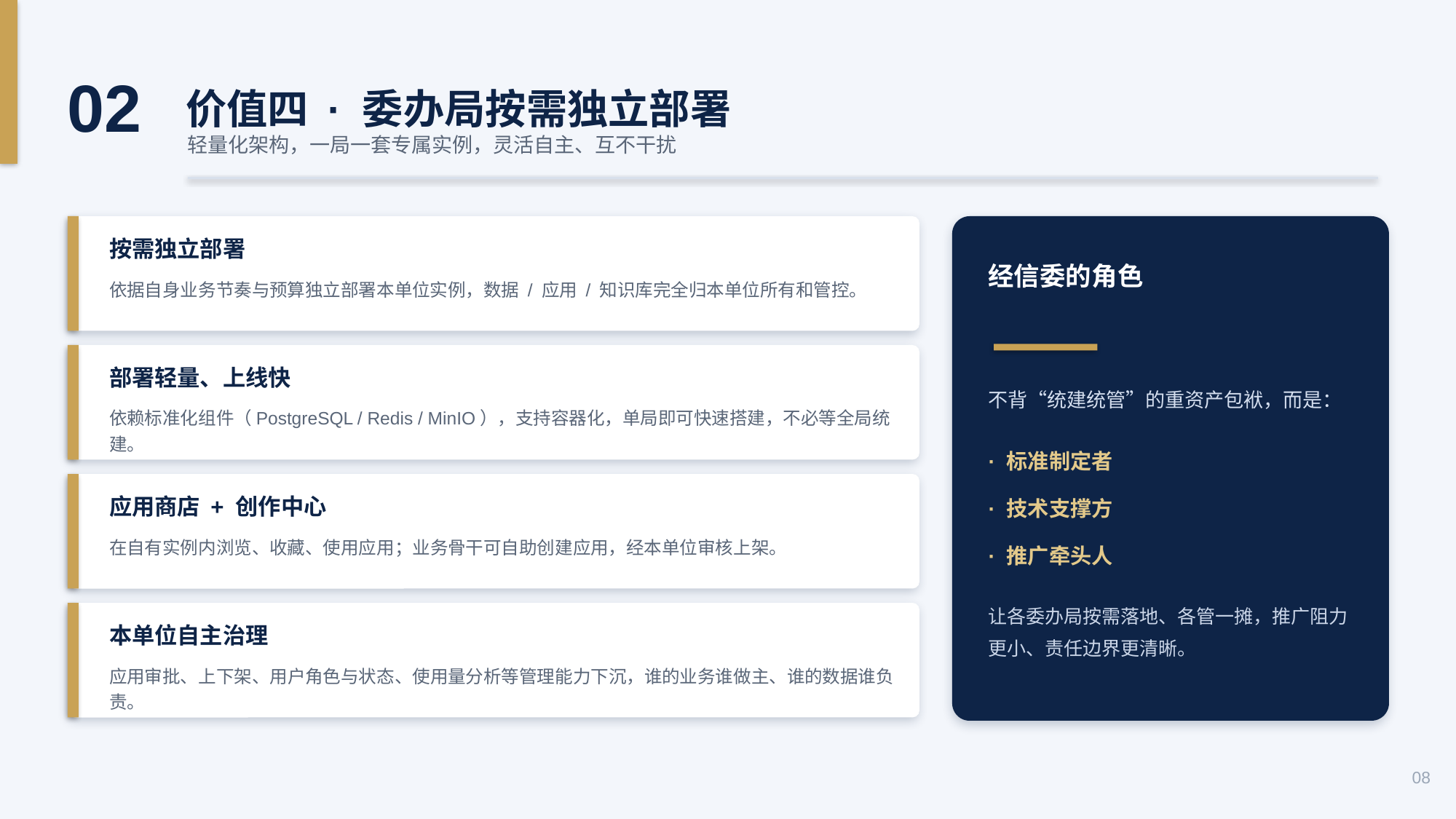

02
价值四 · 委办局按需独立部署
轻量化架构，一局一套专属实例，灵活自主、互不干扰

按需独立部署
依据自身业务节奏与预算独立部署本单位实例，数据 / 应用 / 知识库完全归本单位所有和管控。
经信委的角色

部署轻量、上线快
依赖标准化组件（PostgreSQL / Redis / MinIO），支持容器化，单局即可快速搭建，不必等全局统建。
不背“统建统管”的重资产包袱，而是：
· 标准制定者
· 技术支撑方
· 推广牵头人
让各委办局按需落地、各管一摊，推广阻力更小、责任边界更清晰。

应用商店 + 创作中心
在自有实例内浏览、收藏、使用应用；业务骨干可自助创建应用，经本单位审核上架。

本单位自主治理
应用审批、上下架、用户角色与状态、使用量分析等管理能力下沉，谁的业务谁做主、谁的数据谁负责。
08